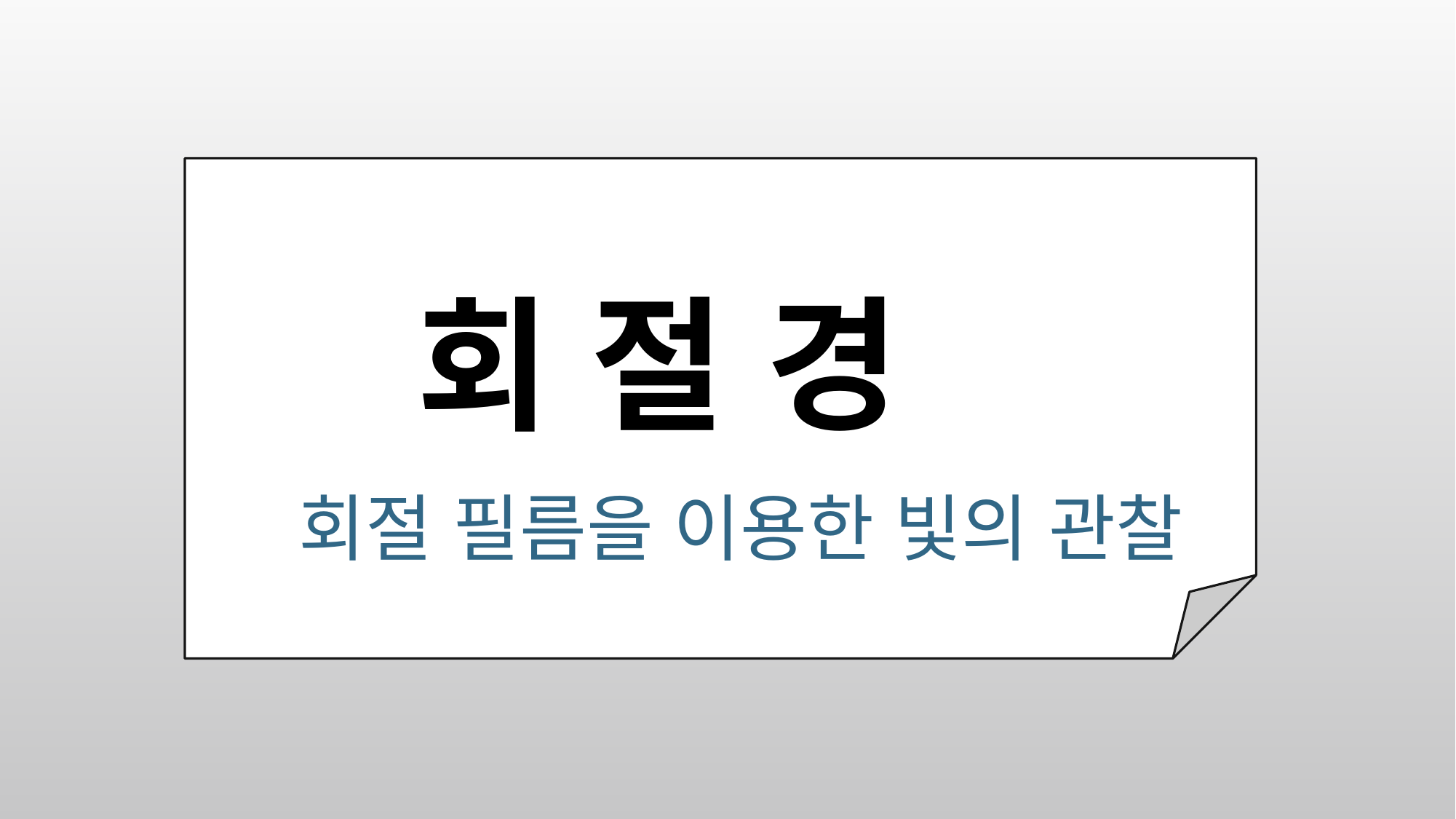

편광
# 회 절 경

 회절 필름을 이용한 빛의 관찰